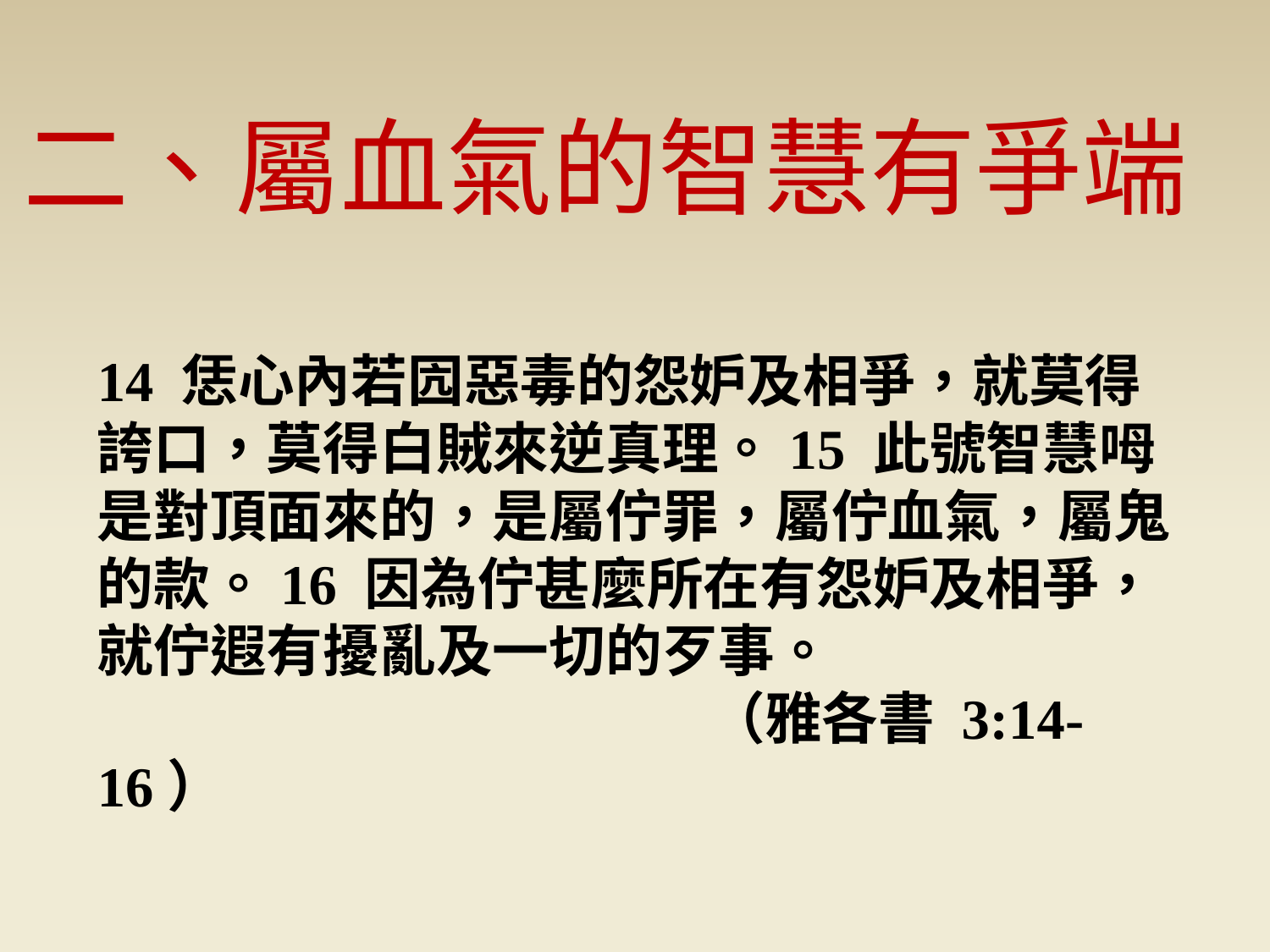

二、屬血氣的智慧有爭端
14 恁心內若囥惡毒的怨妒及相爭，就莫得誇口，莫得白賊來逆真理。15 此號智慧呣是對頂面來的，是屬佇罪，屬佇血氣，屬鬼的款。16 因為佇甚麼所在有怨妒及相爭，就佇遐有擾亂及一切的歹事。
				       （雅各書 3:14-16）